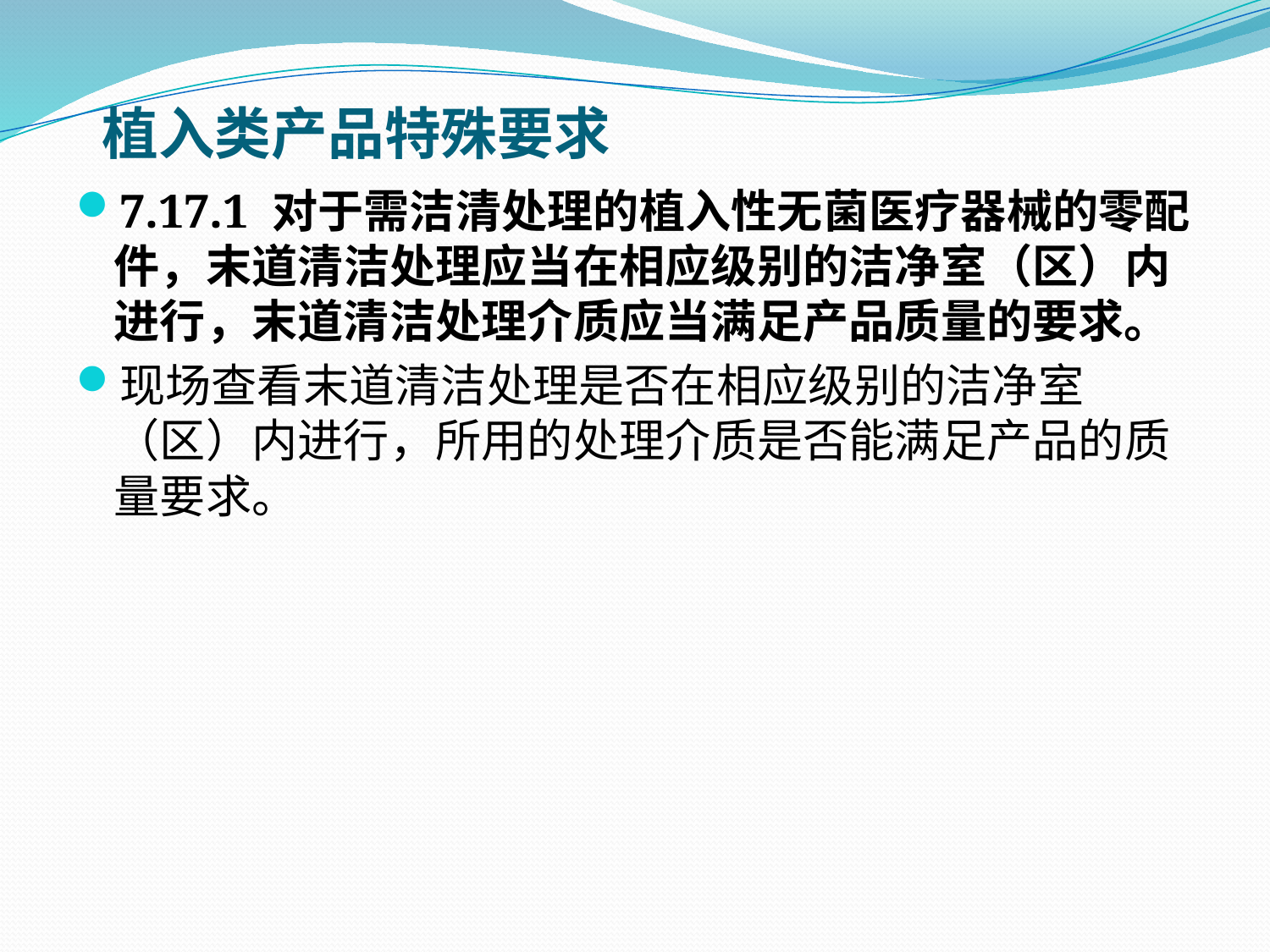

植入类产品特殊要求
7.17.1 对于需洁清处理的植入性无菌医疗器械的零配件，末道清洁处理应当在相应级别的洁净室（区）内进行，末道清洁处理介质应当满足产品质量的要求。
现场查看末道清洁处理是否在相应级别的洁净室（区）内进行，所用的处理介质是否能满足产品的质量要求。